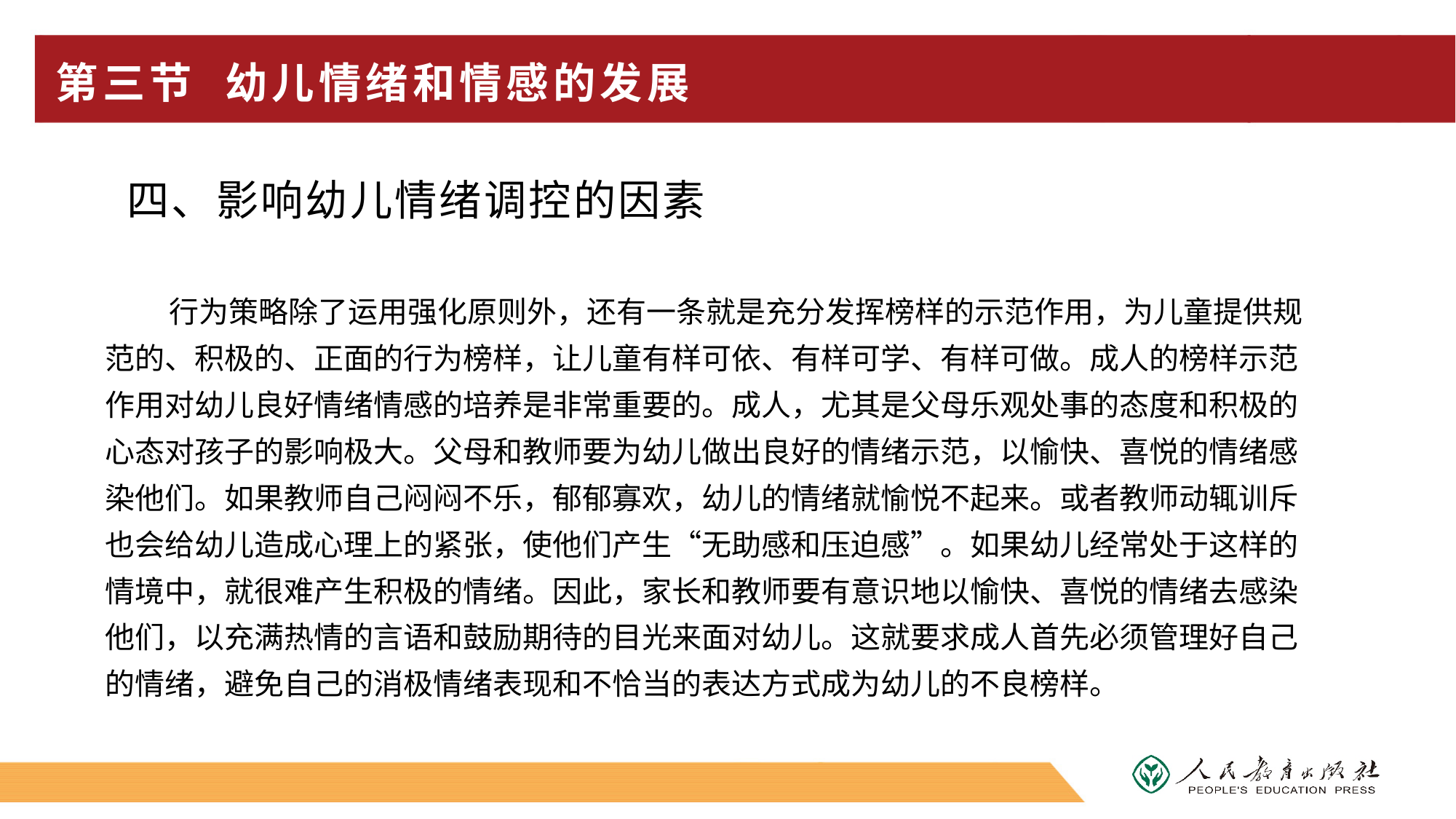

# 第三节  幼儿情绪和情感的发展
 四、影响幼儿情绪调控的因素
行为策略除了运用强化原则外，还有一条就是充分发挥榜样的示范作用，为儿童提供规范的、积极的、正面的行为榜样，让儿童有样可依、有样可学、有样可做。成人的榜样示范作用对幼儿良好情绪情感的培养是非常重要的。成人，尤其是父母乐观处事的态度和积极的心态对孩子的影响极大。父母和教师要为幼儿做出良好的情绪示范，以愉快、喜悦的情绪感染他们。如果教师自己闷闷不乐，郁郁寡欢，幼儿的情绪就愉悦不起来。或者教师动辄训斥也会给幼儿造成心理上的紧张，使他们产生“无助感和压迫感”。如果幼儿经常处于这样的情境中，就很难产生积极的情绪。因此，家长和教师要有意识地以愉快、喜悦的情绪去感染他们，以充满热情的言语和鼓励期待的目光来面对幼儿。这就要求成人首先必须管理好自己的情绪，避免自己的消极情绪表现和不恰当的表达方式成为幼儿的不良榜样。